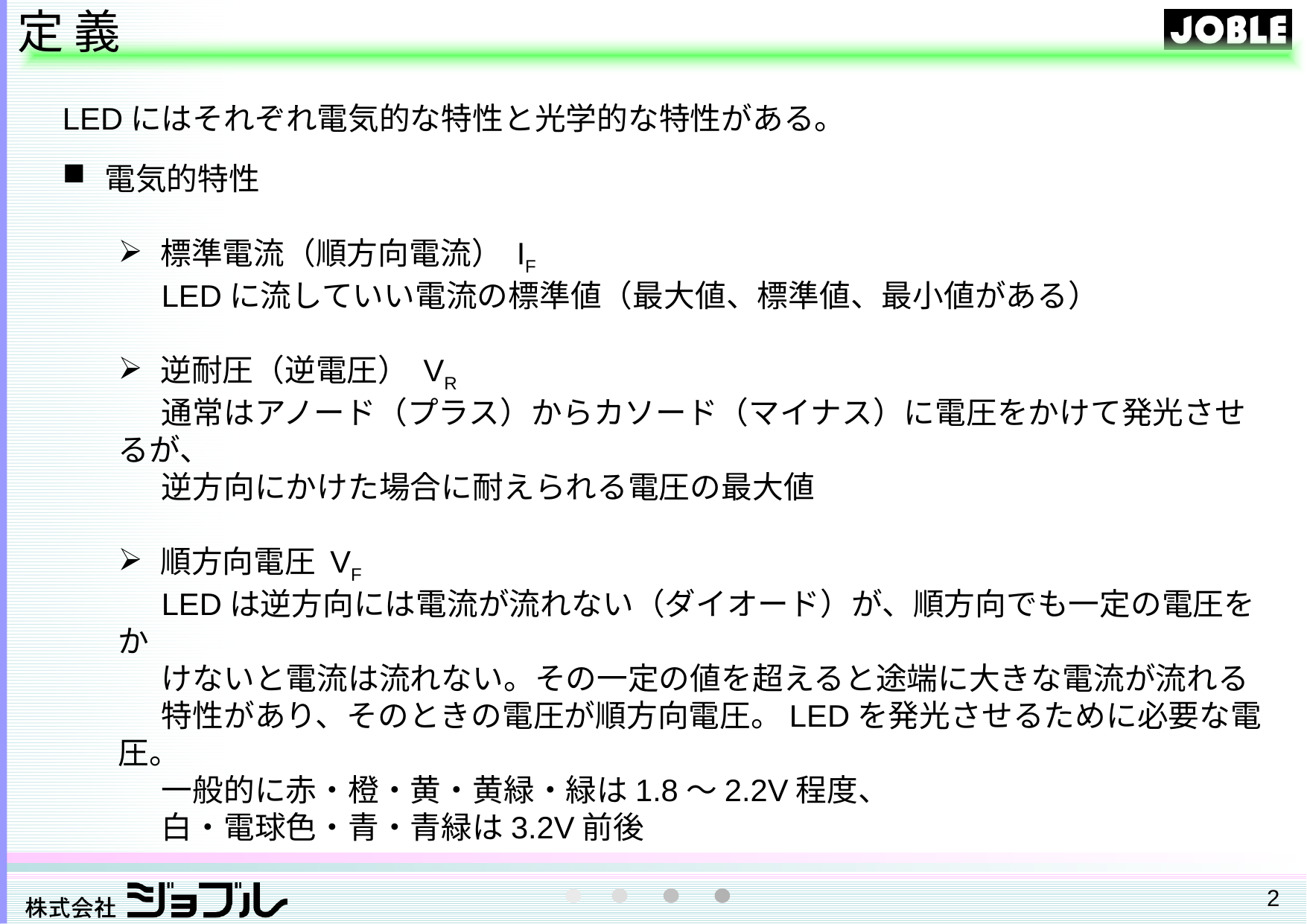

定 義

LEDにはそれぞれ電気的な特性と光学的な特性がある。
電気的特性

標準電流（順方向電流） IF
LEDに流していい電流の標準値（最大値、標準値、最小値がある）

逆耐圧（逆電圧） VR
通常はアノード（プラス）からカソード（マイナス）に電圧をかけて発光させるが、
逆方向にかけた場合に耐えられる電圧の最大値

順方向電圧 VF
LEDは逆方向には電流が流れない（ダイオード）が、順方向でも一定の電圧をか
けないと電流は流れない。その一定の値を超えると途端に大きな電流が流れる
特性があり、そのときの電圧が順方向電圧。LEDを発光させるために必要な電圧。
一般的に赤・橙・黄・黄緑・緑は1.8～2.2V程度、
白・電球色・青・青緑は3.2V前後

2